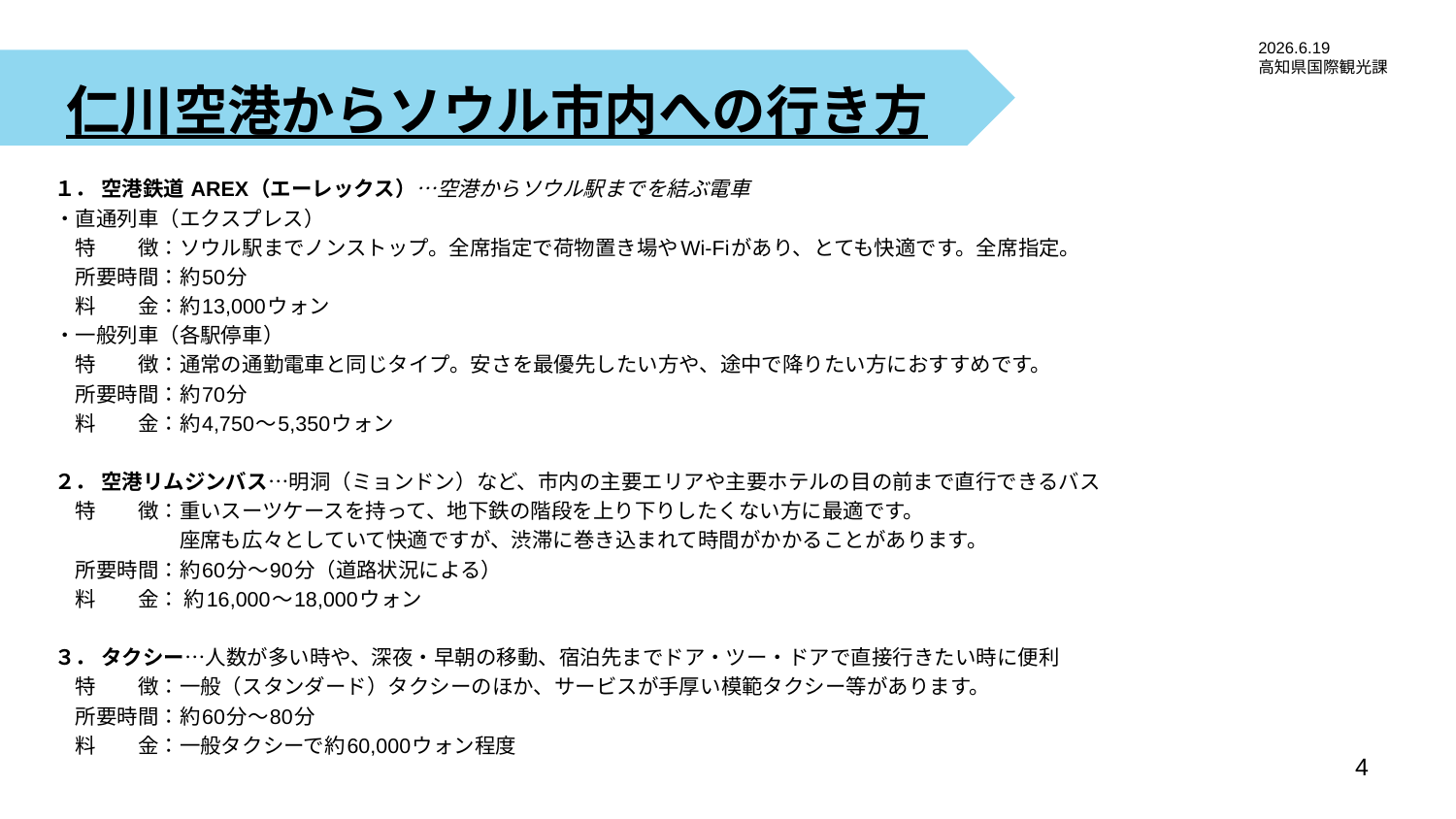

2026.6.19
高知県国際観光課

# 仁川空港からソウル市内への行き方
１． 空港鉄道 AREX（エーレックス）…空港からソウル駅までを結ぶ電車
・直通列車（エクスプレス）
　特　　徴：ソウル駅までノンストップ。全席指定で荷物置き場やWi-Fiがあり、とても快適です。全席指定。
　所要時間：約50分
　料　　金：約13,000ウォン
・一般列車（各駅停車）
　特　　徴：通常の通勤電車と同じタイプ。安さを最優先したい方や、途中で降りたい方におすすめです。
　所要時間：約70分
　料　　金：約4,750～5,350ウォン

２． 空港リムジンバス…明洞（ミョンドン）など、市内の主要エリアや主要ホテルの目の前まで直行できるバス
　特　　徴：重いスーツケースを持って、地下鉄の階段を上り下りしたくない方に最適です。
　　　　　　座席も広々としていて快適ですが、渋滞に巻き込まれて時間がかかることがあります。
　所要時間：約60分〜90分（道路状況による）
　料　　金： 約16,000〜18,000ウォン

３． タクシー…人数が多い時や、深夜・早朝の移動、宿泊先までドア・ツー・ドアで直接行きたい時に便利
　特　　徴：一般（スタンダード）タクシーのほか、サービスが手厚い模範タクシー等があります。
　所要時間：約60分〜80分
　料　　金：一般タクシーで約60,000ウォン程度
4